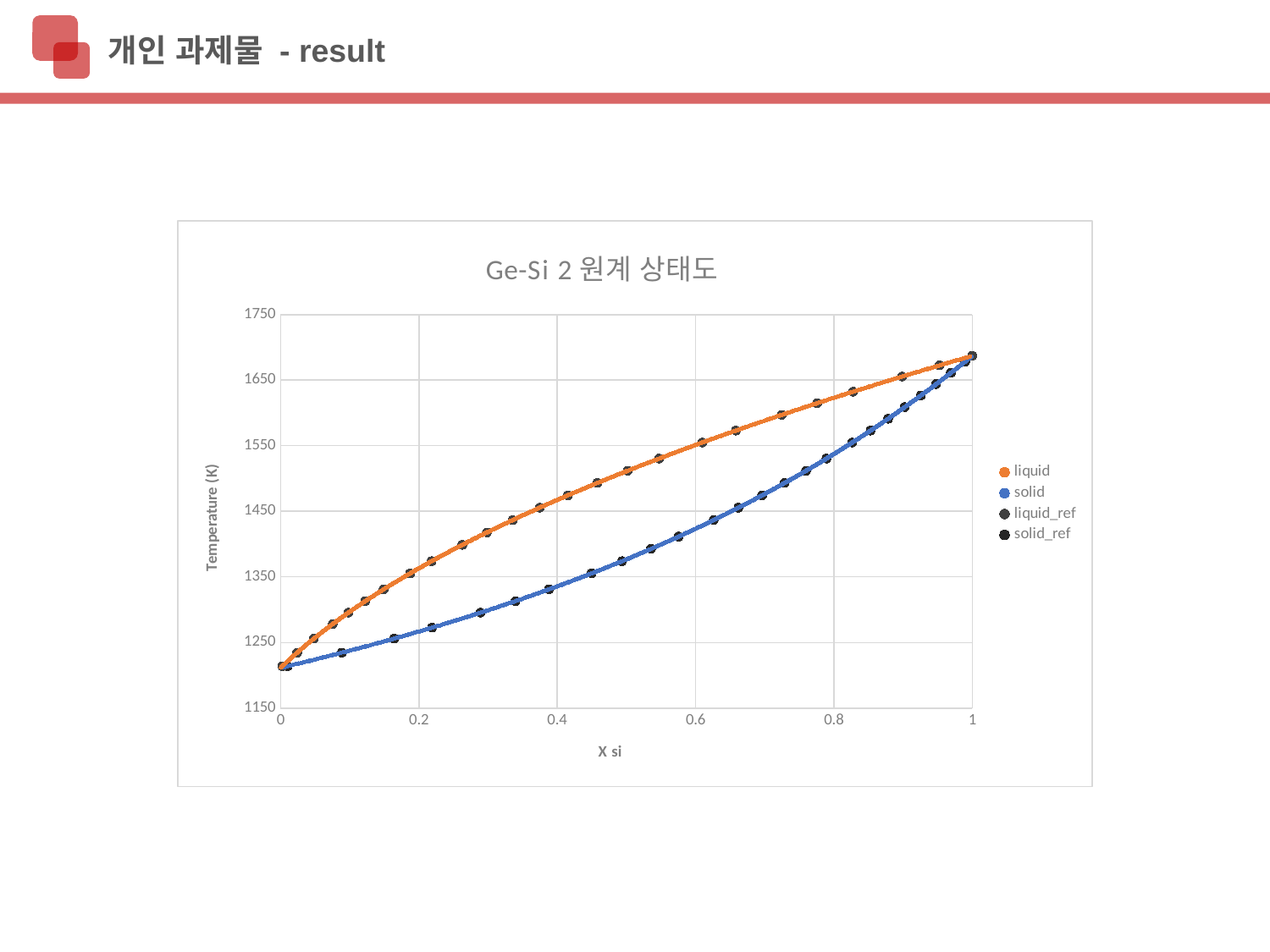

개인 과제물 - result

### Chart: Ge-Si 2원계 상태도

| Category |  |  |  |  |
|---|---|---|---|---|